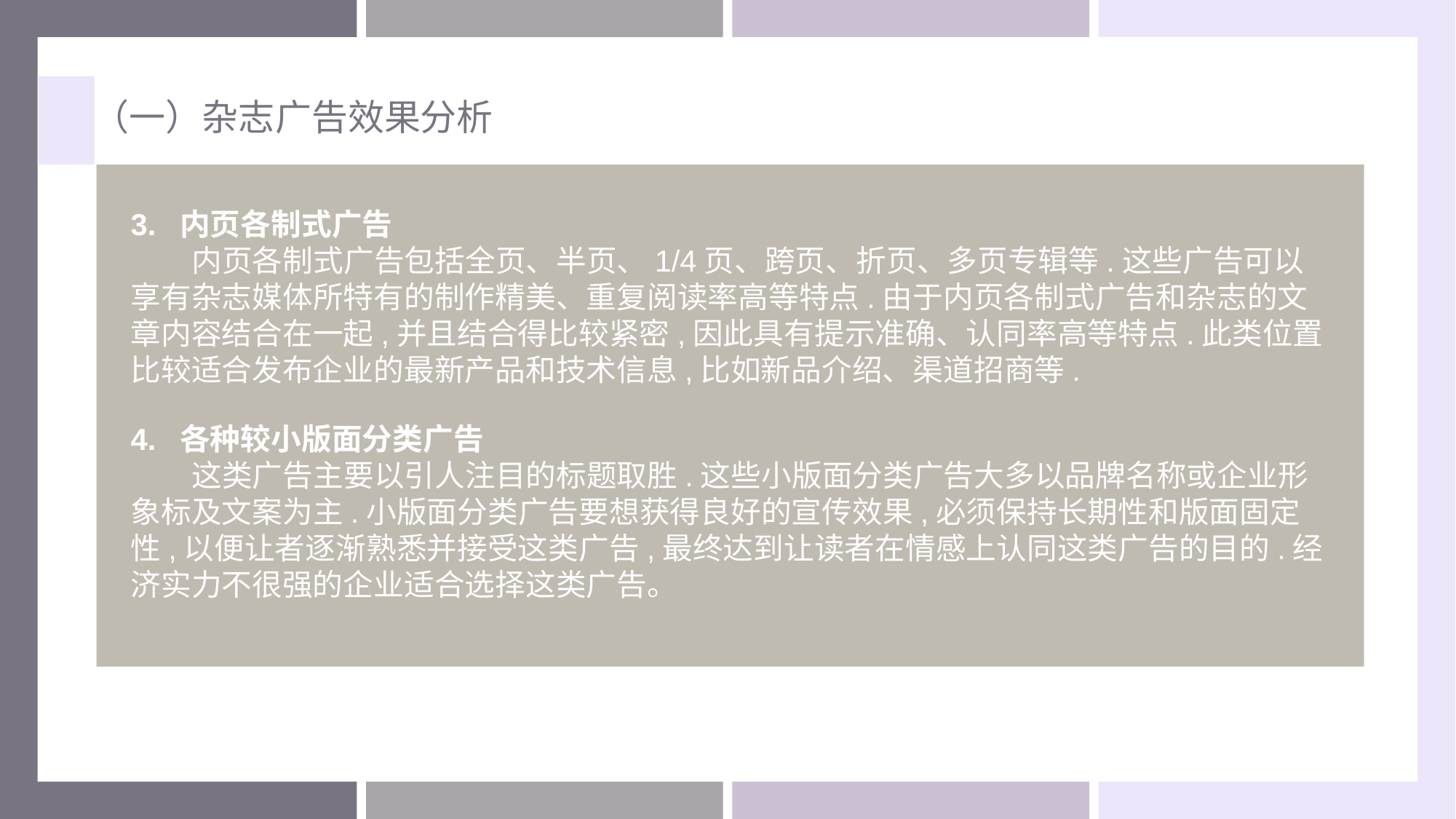

（一）杂志广告效果分析

3.  内页各制式广告
        内页各制式广告包括全页、半页、1/4页、跨页、折页、多页专辑等.这些广告可以享有杂志媒体所特有的制作精美、重复阅读率高等特点.由于内页各制式广告和杂志的文章内容结合在一起,并且结合得比较紧密,因此具有提示准确、认同率高等特点.此类位置比较适合发布企业的最新产品和技术信息,比如新品介绍、渠道招商等.

4.  各种较小版面分类广告
        这类广告主要以引人注目的标题取胜.这些小版面分类广告大多以品牌名称或企业形象标及文案为主.小版面分类广告要想获得良好的宣传效果,必须保持长期性和版面固定性,以便让者逐渐熟悉并接受这类广告,最终达到让读者在情感上认同这类广告的目的.经济实力不很强的企业适合选择这类广告。